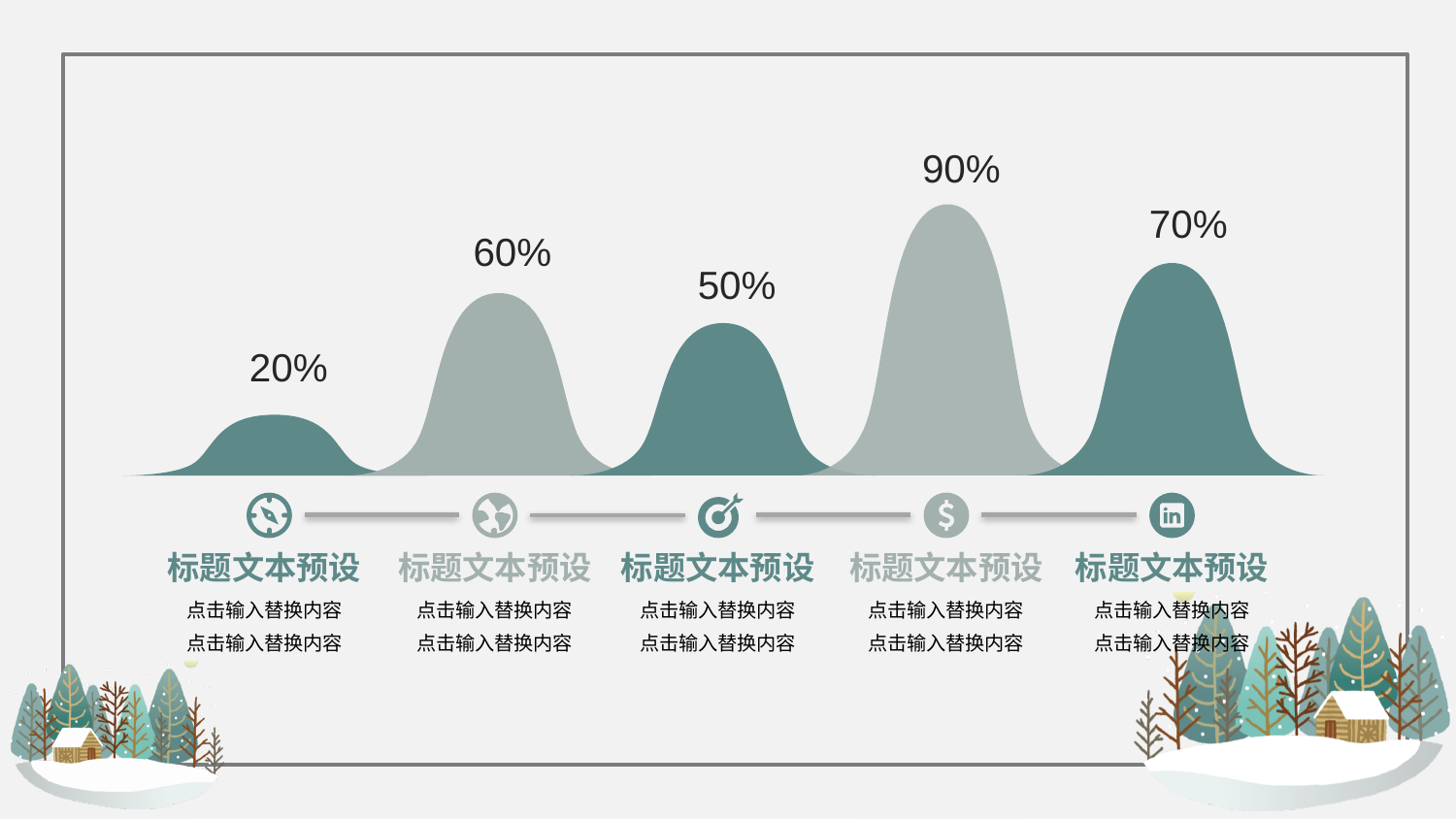

90%
70%

60%

50%

20%

标题文本预设
点击输入替换内容
点击输入替换内容
标题文本预设
点击输入替换内容
点击输入替换内容
标题文本预设
点击输入替换内容
点击输入替换内容
标题文本预设
点击输入替换内容
点击输入替换内容
标题文本预设
点击输入替换内容
点击输入替换内容